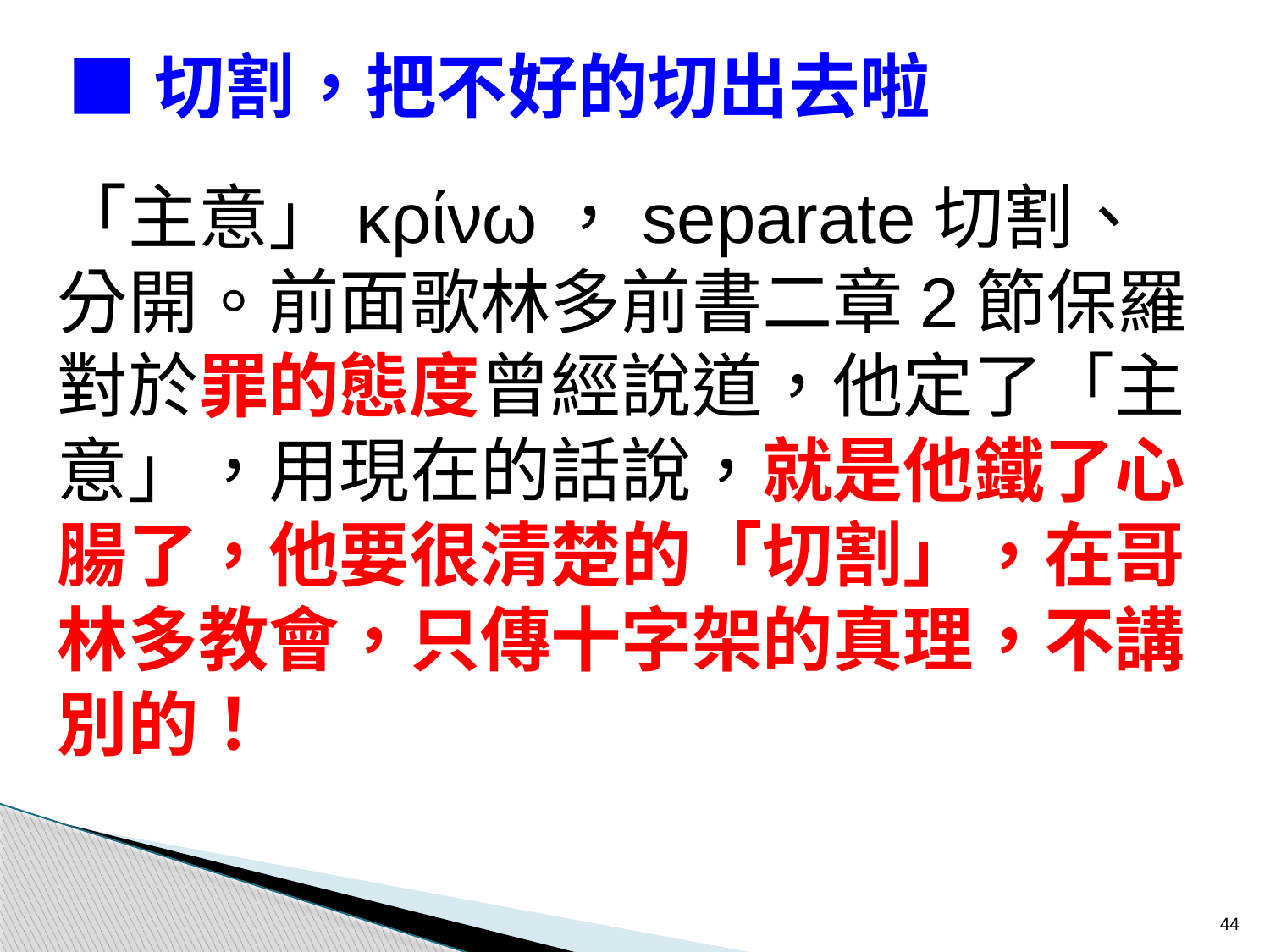

■切割，把不好的切出去啦
「主意」κρίνω，separate切割、分開。前面歌林多前書二章2節保羅對於罪的態度曾經說道，他定了「主意」，用現在的話說，就是他鐵了心腸了，他要很清楚的「切割」，在哥林多教會，只傳十字架的真理，不講別的！
44